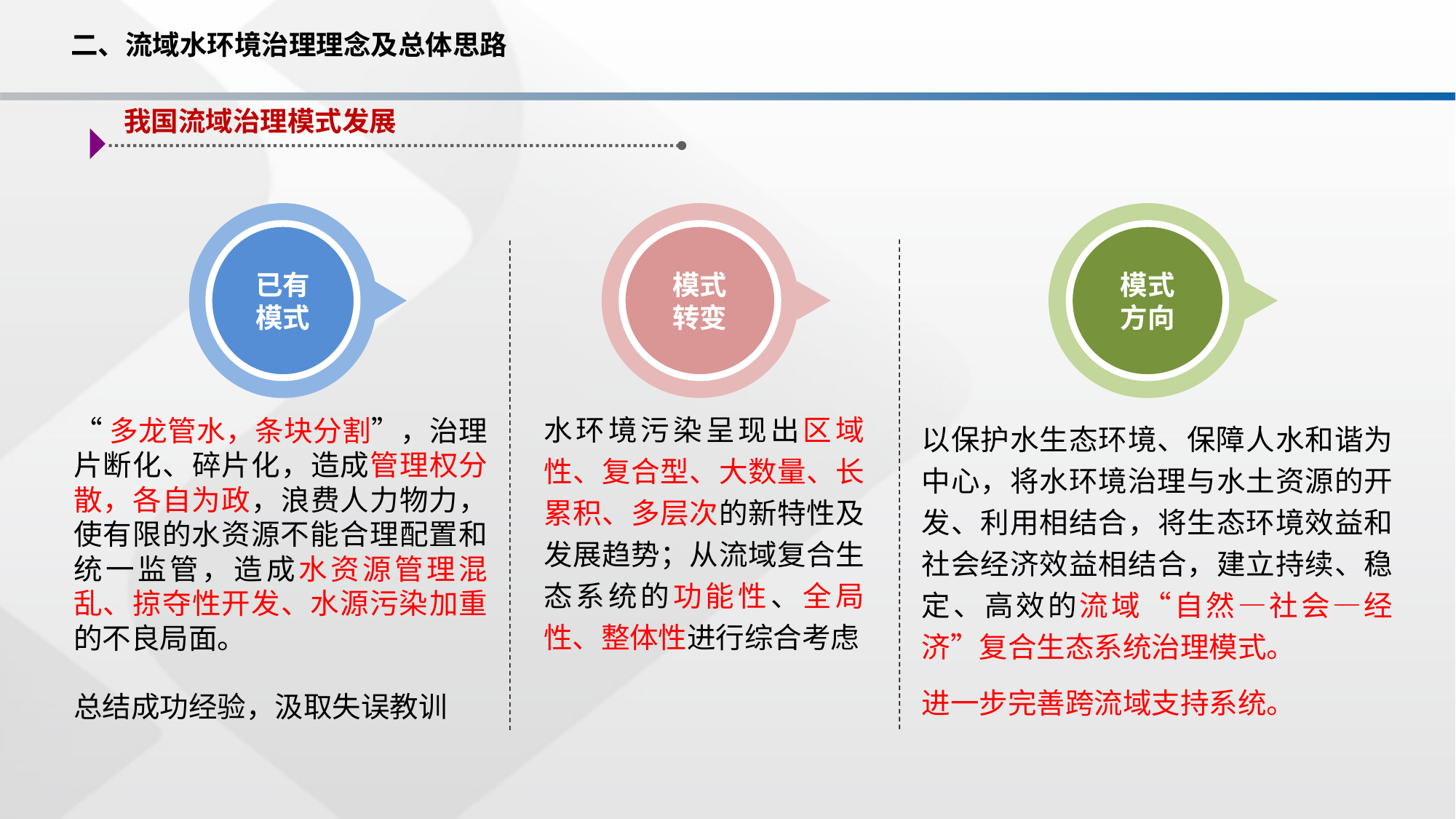

二、流域水环境治理理念及总体思路
我国流域治理模式发展

模式
转变
水环境污染呈现出区域性、复合型、大数量、长累积、多层次的新特性及发展趋势；从流域复合生态系统的功能性、全局性、整体性进行综合考虑

已有
模式
“多龙管水，条块分割”，治理片断化、碎片化，造成管理权分散，各自为政，浪费人力物力，使有限的水资源不能合理配置和统一监管，造成水资源管理混乱、掠夺性开发、水源污染加重的不良局面。

总结成功经验，汲取失误教训

模式
方向
以保护水生态环境、保障人水和谐为中心，将水环境治理与水土资源的开发、利用相结合，将生态环境效益和社会经济效益相结合，建立持续、稳定、高效的流域“自然—社会—经济”复合生态系统治理模式。
进一步完善跨流域支持系统。